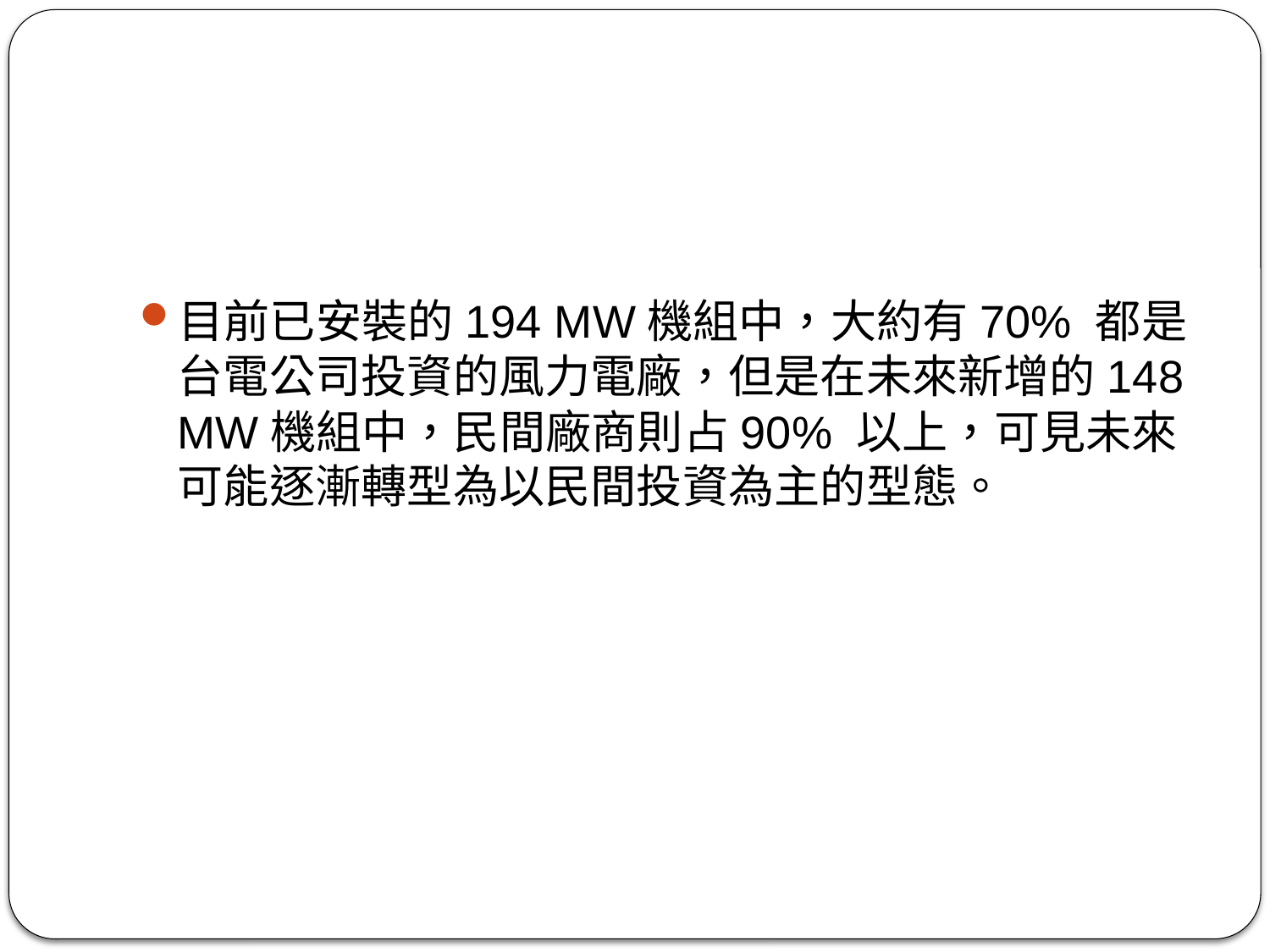

目前已安裝的194 MW機組中，大約有70% 都是台電公司投資的風力電廠，但是在未來新增的148 MW機組中，民間廠商則占90% 以上，可見未來可能逐漸轉型為以民間投資為主的型態。